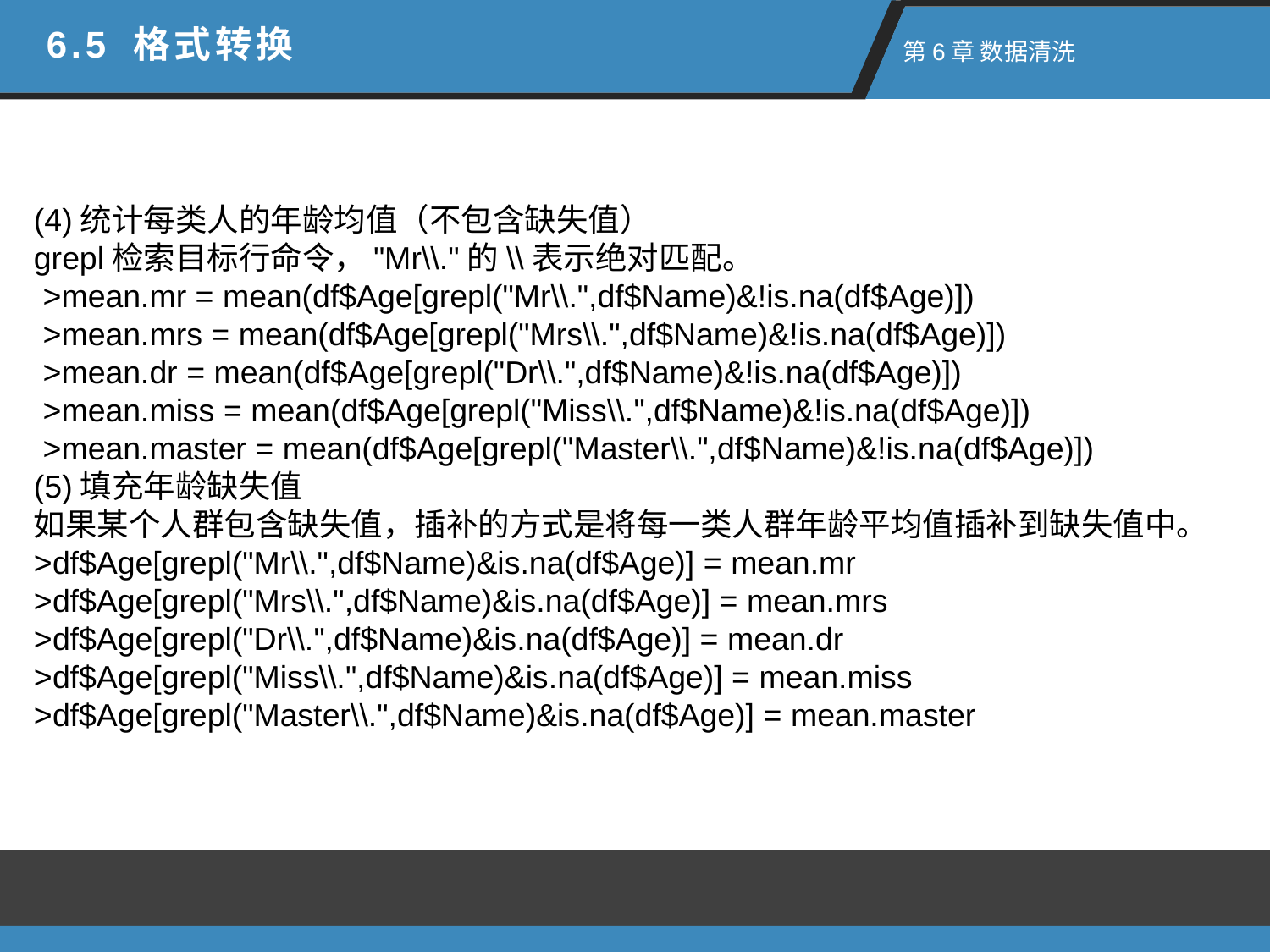

6.5 格式转换
  第6章 数据清洗
(4)统计每类人的年龄均值（不包含缺失值）
grepl检索目标行命令，"Mr\\."的\\表示绝对匹配。
 >mean.mr = mean(df$Age[grepl("Mr\\.",df$Name)&!is.na(df$Age)])
 >mean.mrs = mean(df$Age[grepl("Mrs\\.",df$Name)&!is.na(df$Age)])
 >mean.dr = mean(df$Age[grepl("Dr\\.",df$Name)&!is.na(df$Age)])
 >mean.miss = mean(df$Age[grepl("Miss\\.",df$Name)&!is.na(df$Age)])
 >mean.master = mean(df$Age[grepl("Master\\.",df$Name)&!is.na(df$Age)])
(5)填充年龄缺失值
如果某个人群包含缺失值，插补的方式是将每一类人群年龄平均值插补到缺失值中。
>df$Age[grepl("Mr\\.",df$Name)&is.na(df$Age)] = mean.mr
>df$Age[grepl("Mrs\\.",df$Name)&is.na(df$Age)] = mean.mrs
>df$Age[grepl("Dr\\.",df$Name)&is.na(df$Age)] = mean.dr
>df$Age[grepl("Miss\\.",df$Name)&is.na(df$Age)] = mean.miss
>df$Age[grepl("Master\\.",df$Name)&is.na(df$Age)] = mean.master